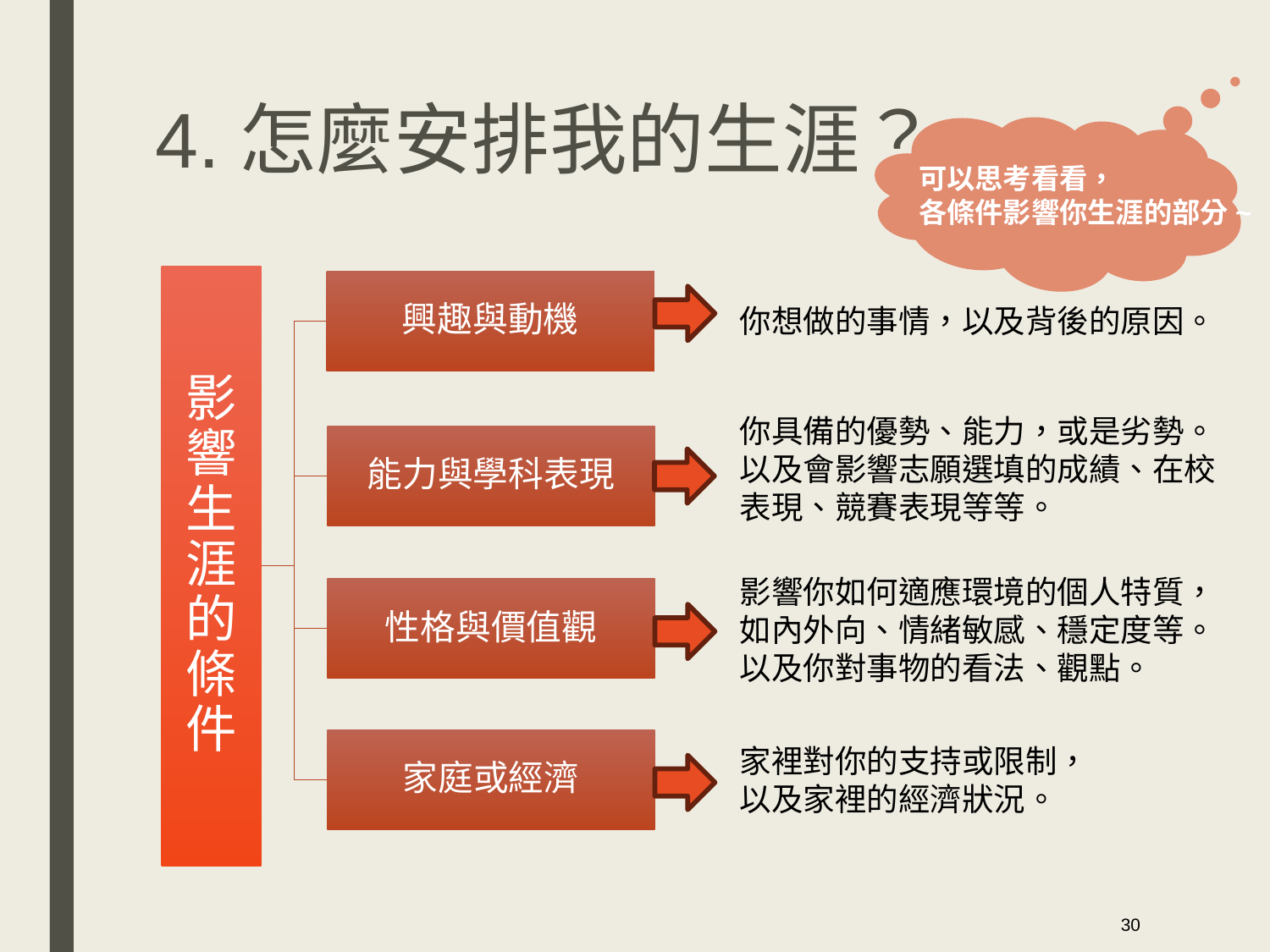

# 4.怎麼安排我的生涯？

可以思考看看，
各條件影響你生涯的部分~

影響生涯的條件
興趣與動機
能力與學科表現
性格與價值觀
家庭或經濟

你想做的事情，以及背後的原因。
你具備的優勢、能力，或是劣勢。
以及會影響志願選填的成績、在校表現、競賽表現等等。

影響你如何適應環境的個人特質，如內外向、情緒敏感、穩定度等。
以及你對事物的看法、觀點。

家裡對你的支持或限制，
以及家裡的經濟狀況。

30